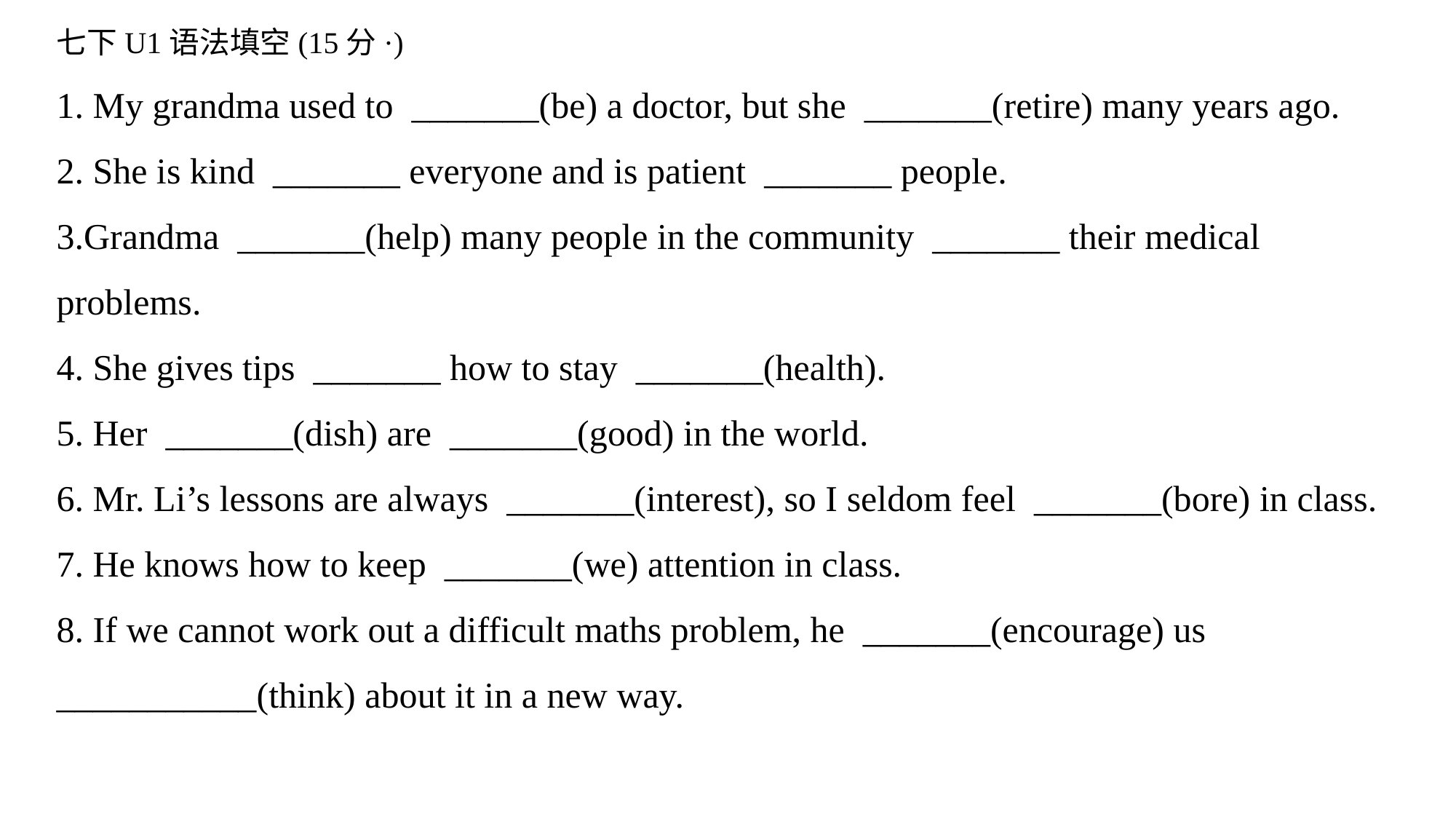

七下U1语法填空(15分·)
1. My grandma used to  _______(be) a doctor, but she  _______(retire) many years ago.
2. She is kind  _______ everyone and is patient  _______ people.
3.Grandma  _______(help) many people in the community  _______ their medical problems.
4. She gives tips  _______ how to stay  _______(health).
5. Her  _______(dish) are  _______(good) in the world.
6. Mr. Li’s lessons are always  _______(interest), so I seldom feel  _______(bore) in class.
7. He knows how to keep  _______(we) attention in class.
8. If we cannot work out a difficult maths problem, he  _______(encourage) us  ___________(think) about it in a new way.